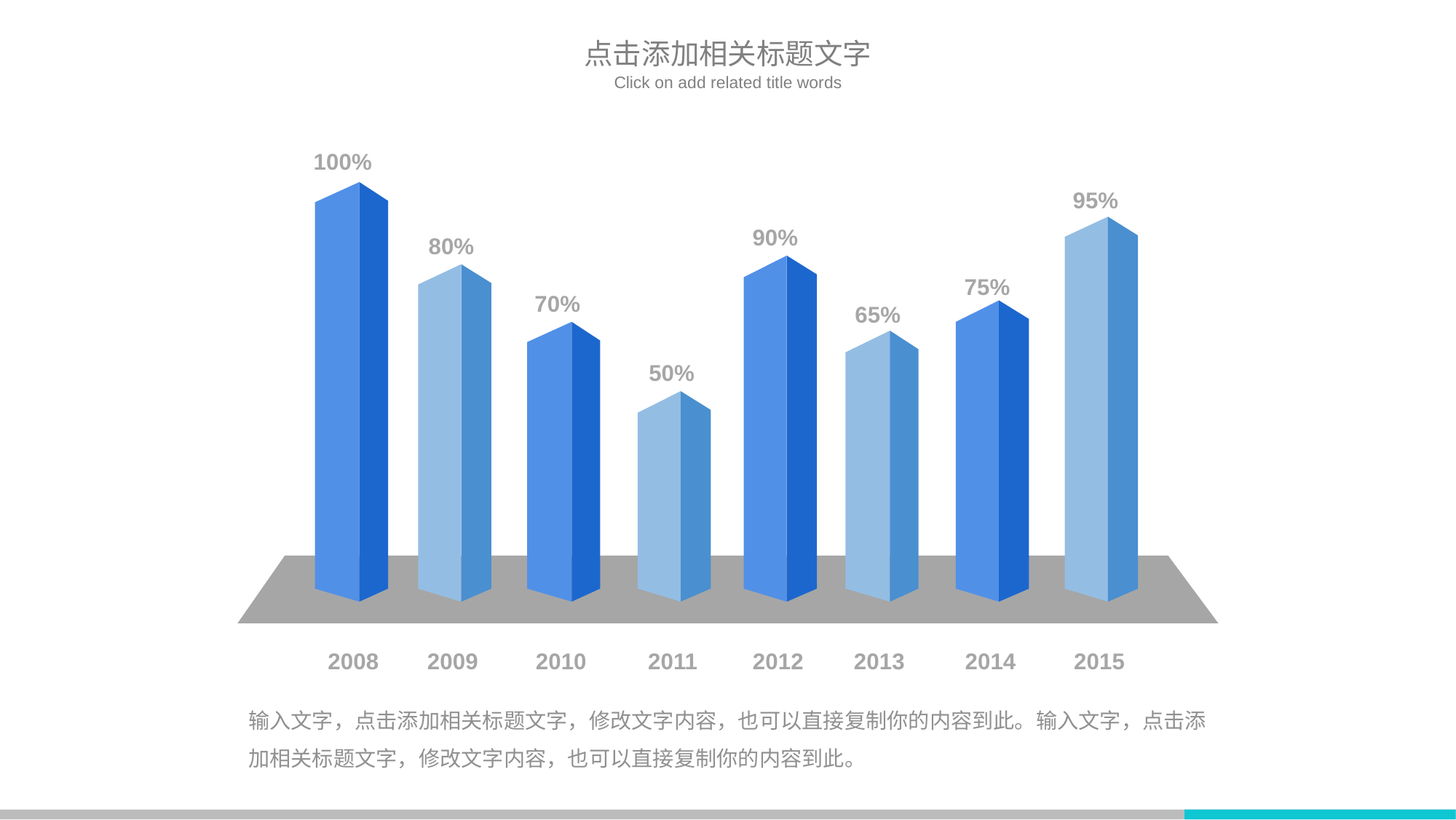

点击添加相关标题文字
Click on add related title words
100%
95%

90%

80%

75%

70%
65%

50%

2008
2009
2010
2011
2012
2013
2014
2015
输入文字，点击添加相关标题文字，修改文字内容，也可以直接复制你的内容到此。输入文字，点击添加相关标题文字，修改文字内容，也可以直接复制你的内容到此。